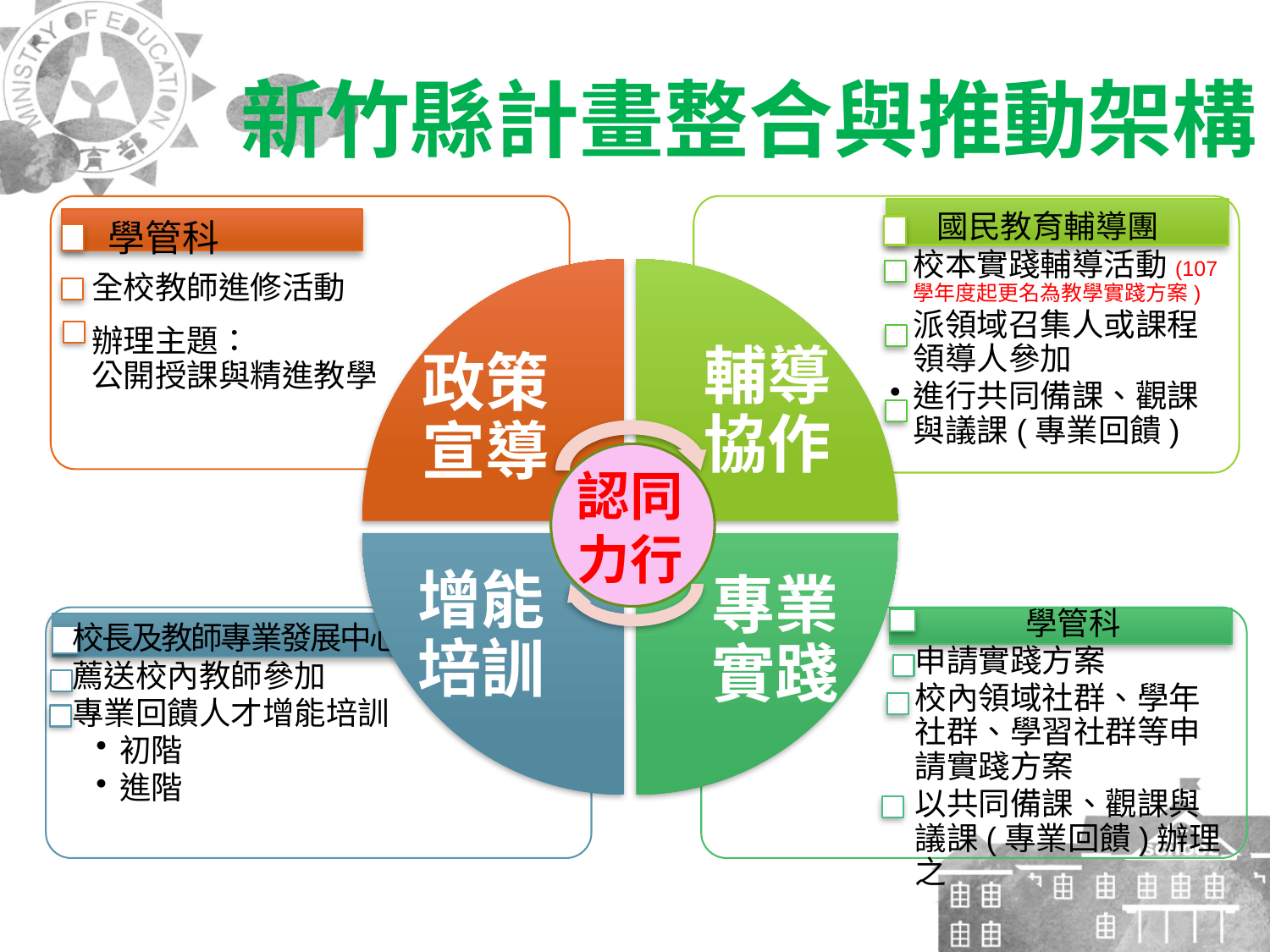

新竹縣計畫整合與推動架構
國民教育輔導團
校本實踐輔導活動(107 學年度起更名為教學實踐方案)
派領域召集人或課程領導人參加
進行共同備課、觀課與議課(專業回饋)

學管科

政策宣導
輔導
協作

全校教師進修活動

辦理主題：
公開授課與精進教學

認同
力行
專業實踐
增能培訓

校長及教師專業發展中心
薦送校內教師參加
專業回饋人才增能培訓
初階
進階
學管科
申請實踐方案
校內領域社群、學年社群、學習社群等申請實踐方案
以共同備課、觀課與議課(專業回饋)辦理之